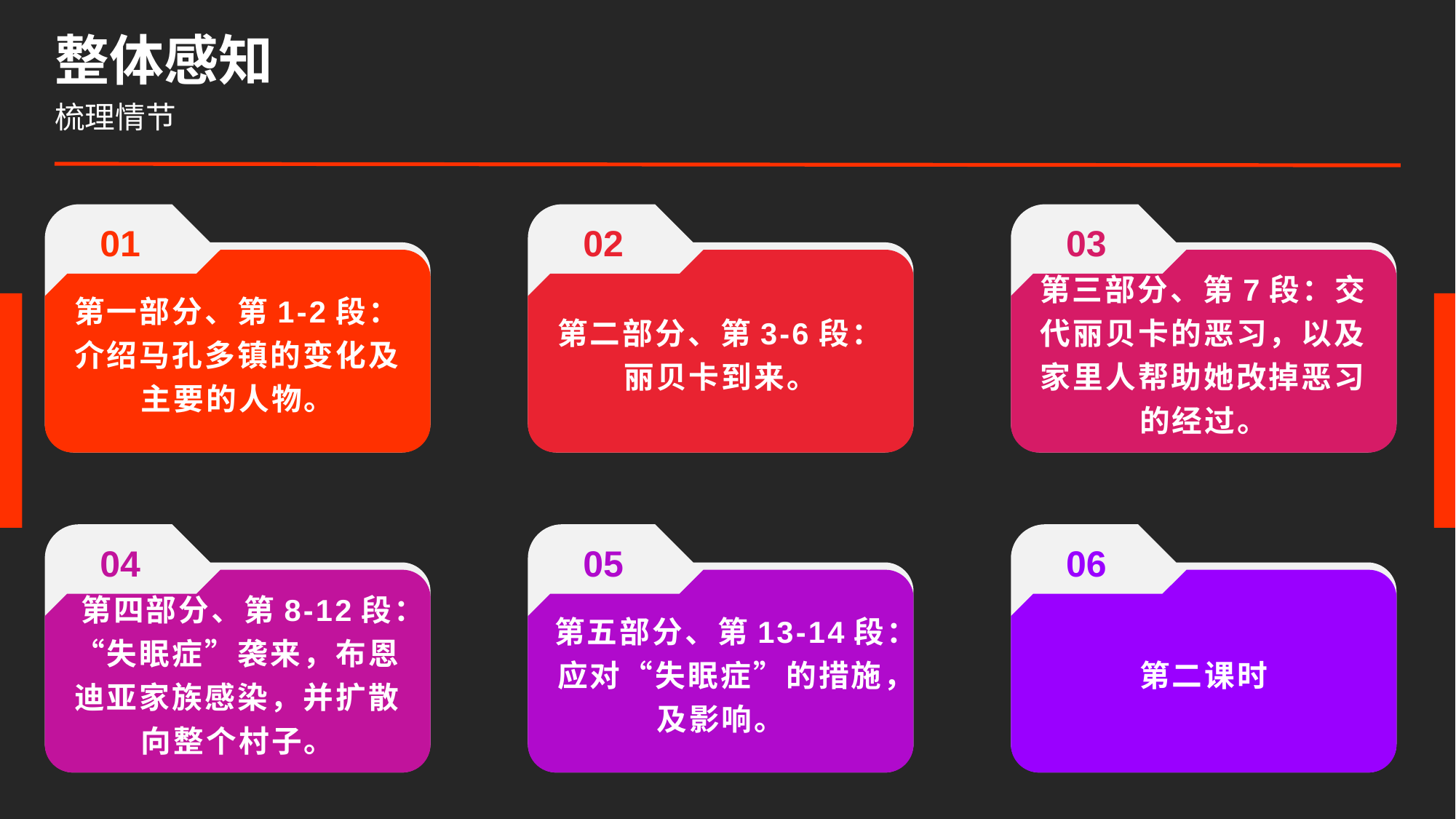

整体感知
梳理情节

01

02

03

第一部分、第1-2段：介绍马孔多镇的变化及主要的人物。
第二部分、第3-6段：丽贝卡到来。
第三部分、第7段：交代丽贝卡的恶习，以及家里人帮助她改掉恶习的经过。

04

05
06

第四部分、第8-12段：“失眠症”袭来，布恩迪亚家族感染，并扩散向整个村子。
第五部分、第13-14段：应对“失眠症”的措施，及影响。
第二课时